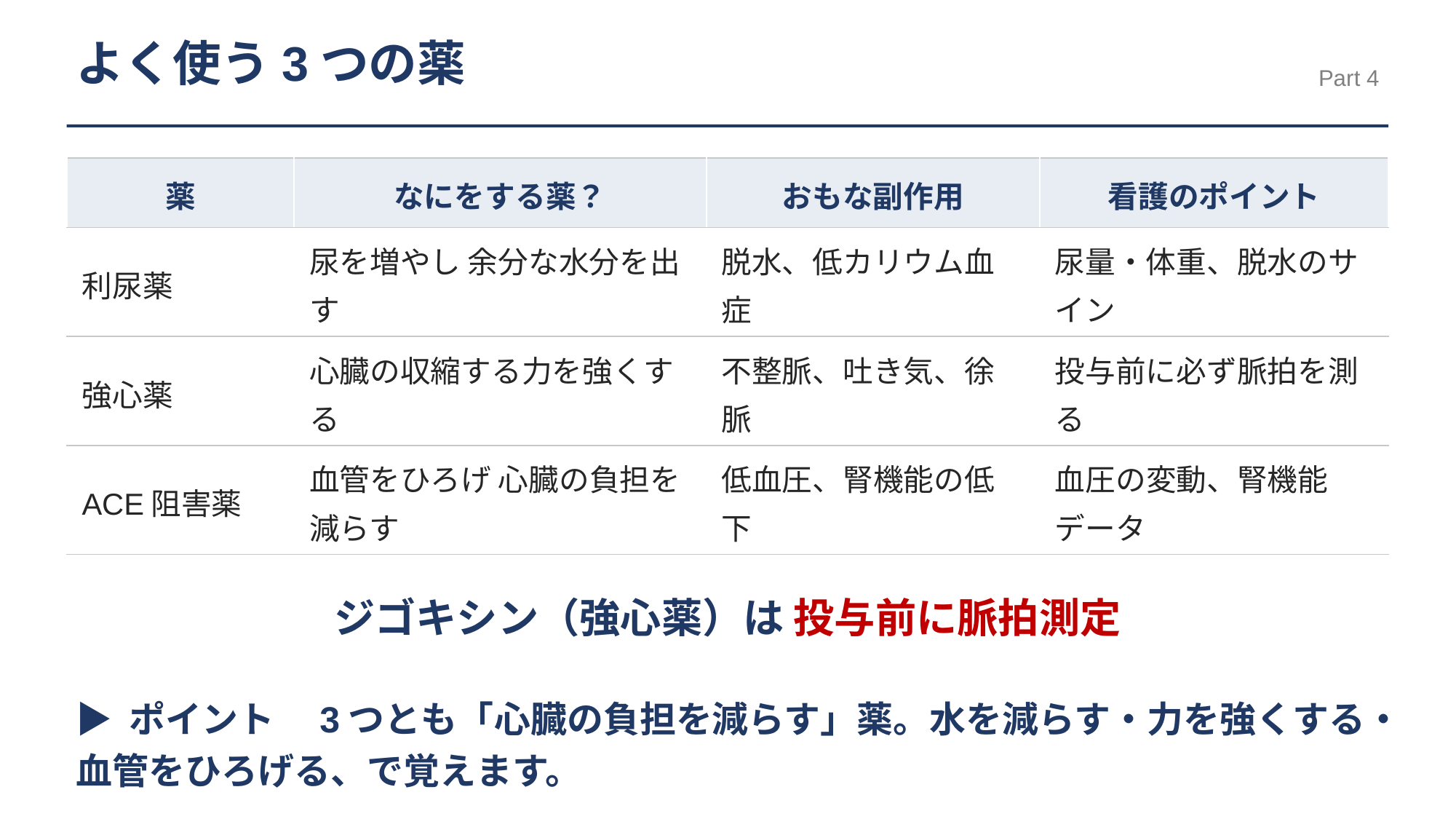

よく使う3つの薬
Part 4

| 薬 | なにをする薬？ | おもな副作用 | 看護のポイント |
| --- | --- | --- | --- |
| 利尿薬 | 尿を増やし 余分な水分を出す | 脱水、低カリウム血症 | 尿量・体重、脱水のサイン |
| 強心薬 | 心臓の収縮する力を強くする | 不整脈、吐き気、徐脈 | 投与前に必ず脈拍を測る |
| ACE阻害薬 | 血管をひろげ 心臓の負担を減らす | 低血圧、腎機能の低下 | 血圧の変動、腎機能データ |
ジゴキシン（強心薬）は 投与前に脈拍測定
▶ ポイント　3つとも「心臓の負担を減らす」薬。水を減らす・力を強くする・血管をひろげる、で覚えます。